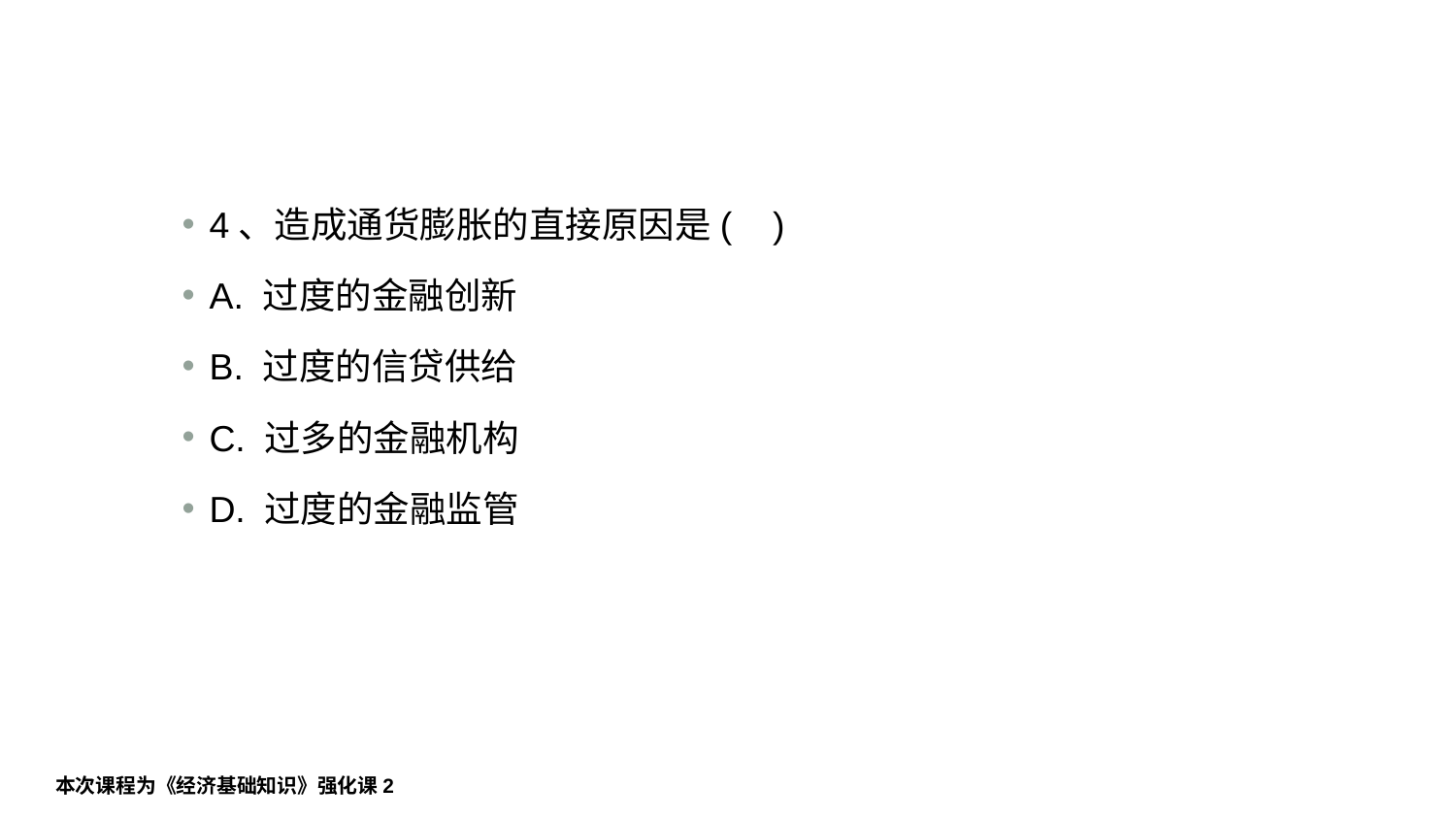

#
4、造成通货膨胀的直接原因是(    )
A. 过度的金融创新
B. 过度的信贷供给
C. 过多的金融机构
D. 过度的金融监管